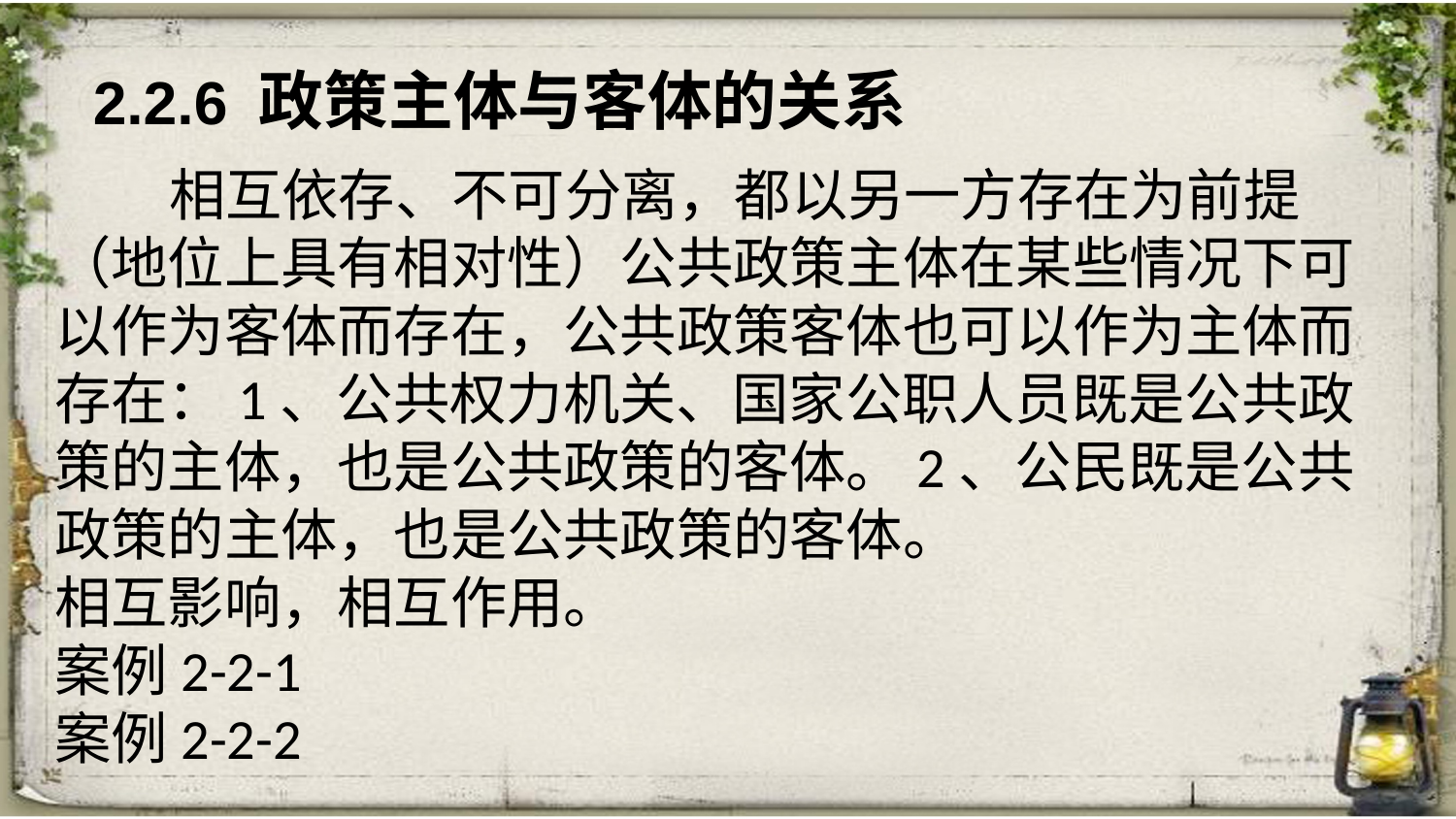

2.2.6 政策主体与客体的关系
        相互依存、不可分离，都以另一方存在为前提（地位上具有相对性）公共政策主体在某些情况下可以作为客体而存在，公共政策客体也可以作为主体而存在：1、公共权力机关、国家公职人员既是公共政策的主体，也是公共政策的客体。2、公民既是公共政策的主体，也是公共政策的客体。
相互影响，相互作用。
案例2-2-1
案例2-2-2